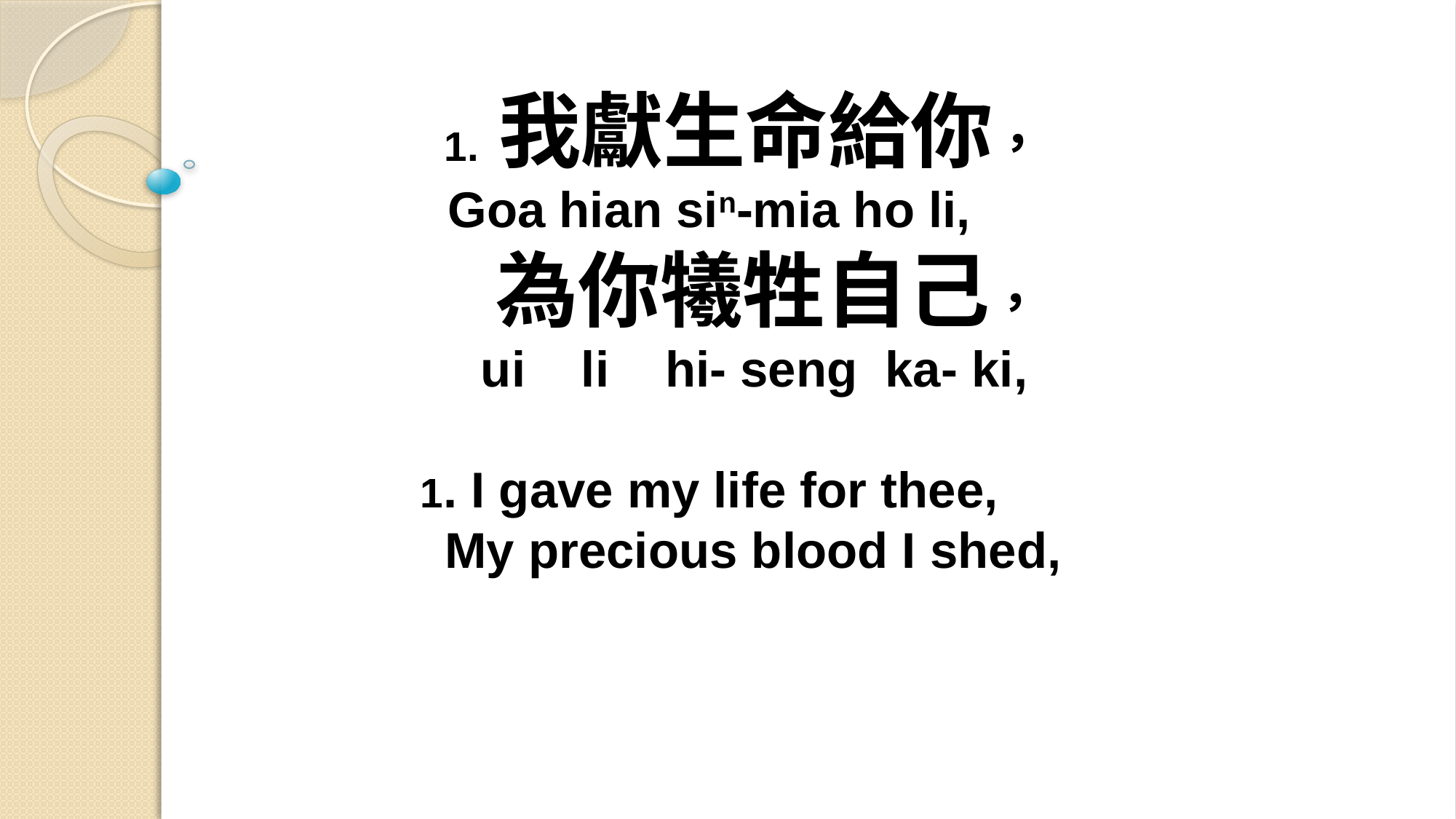

# 1. 我獻生命給你， Goa hian sin-mia ho li, 為你犧牲自己， ui    li    hi- seng  ka- ki, 1. I gave my life for thee, My precious blood I shed,